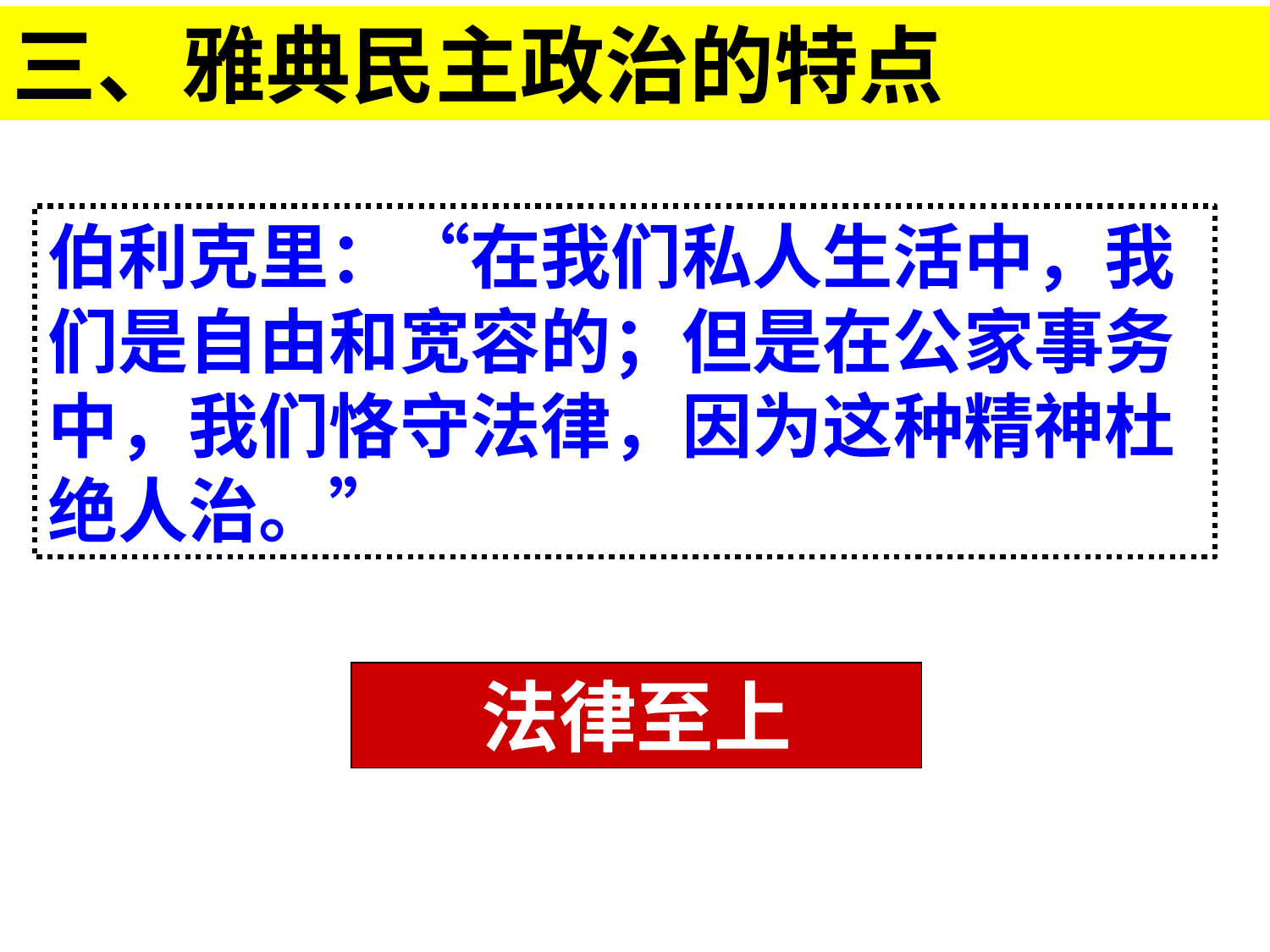

三、雅典民主政治的特点
伯利克里：“在我们私人生活中，我们是自由和宽容的；但是在公家事务中，我们恪守法律，因为这种精神杜绝人治。”
法律至上